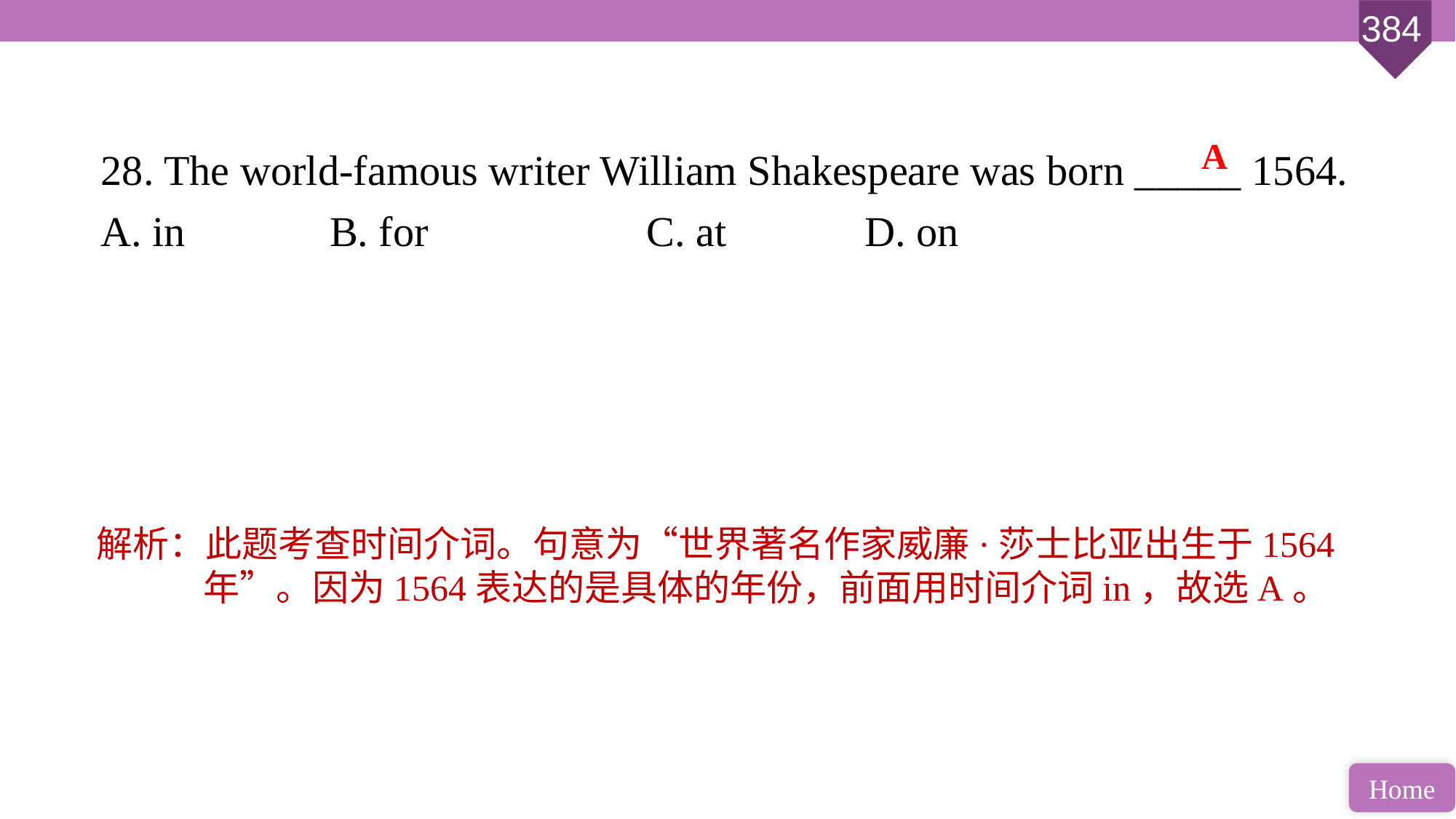

28. The world-famous writer William Shakespeare was born _____ 1564.
A. in		 B. for 		C. at 		D. on
A
解析：此题考查时间介词。句意为“世界著名作家威廉·莎士比亚出生于1564年”。因为1564表达的是具体的年份，前面用时间介词in，故选A。